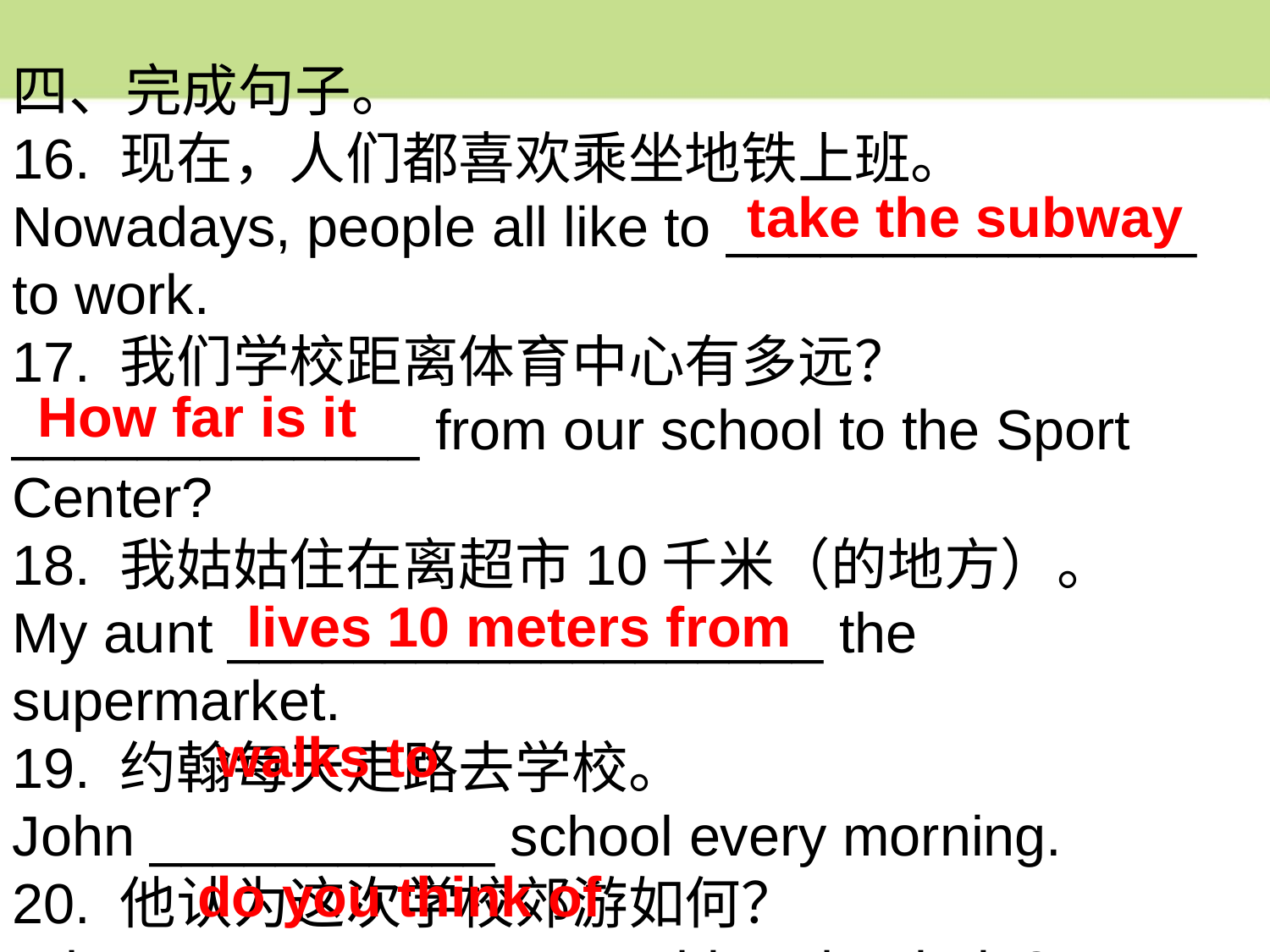

四、完成句子。
16. 现在，人们都喜欢乘坐地铁上班。
Nowadays, people all like to _______________ to work.
17. 我们学校距离体育中心有多远？_____________ from our school to the Sport Center?
18. 我姑姑住在离超市10千米（的地方）。
My aunt ___________________ the supermarket.
19. 约翰每天走路去学校。
John ___________ school every morning.
20. 他认为这次学校郊游如何？
What  _______________ this school trip?
take the subway
How far is it
lives 10 meters from
walks to
do you think of